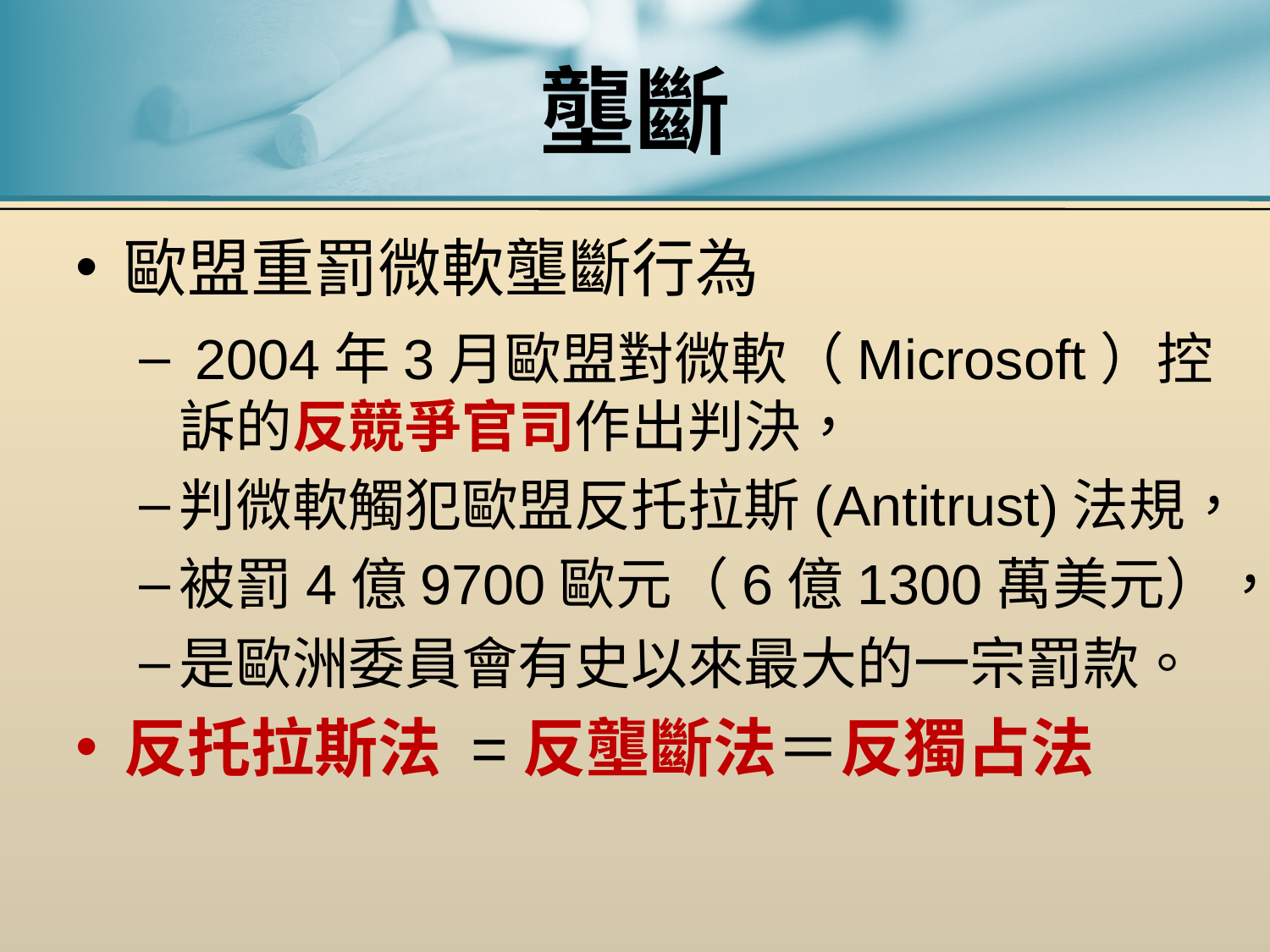

# 壟斷
歐盟重罰微軟壟斷行為
 2004年3月歐盟對微軟（Microsoft）控訴的反競爭官司作出判決，
判微軟觸犯歐盟反托拉斯(Antitrust)法規，
被罰4億9700歐元（6億1300萬美元），
是歐洲委員會有史以來最大的一宗罰款。
反托拉斯法 =反壟斷法＝反獨占法